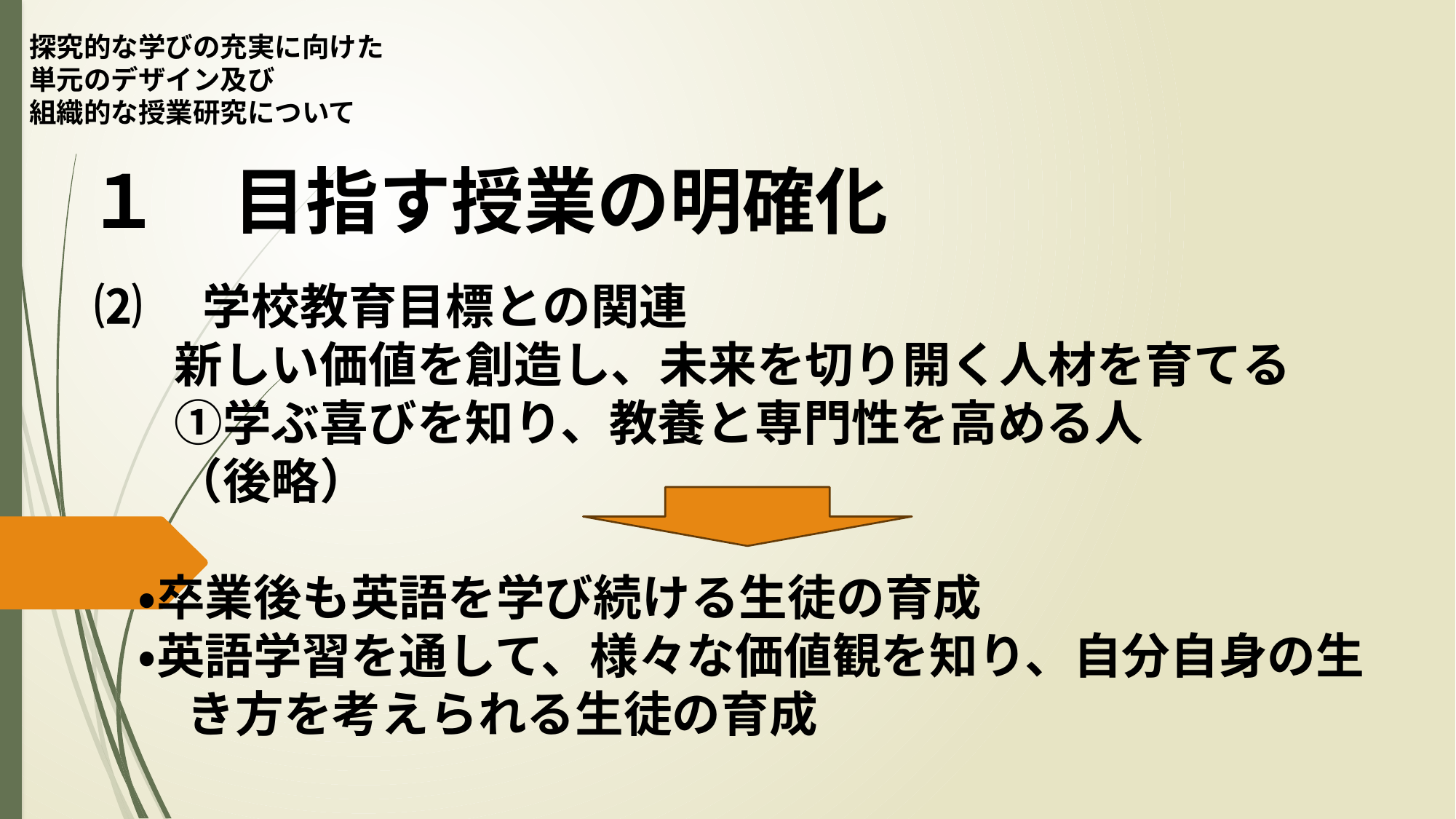

探究的な学びの充実に向けた
単元のデザイン及び
組織的な授業研究について
１　目指す授業の明確化
⑵　学校教育目標との関連
　新しい価値を創造し、未来を切り開く人材を育てる
　①学ぶ喜びを知り、教養と専門性を高める人
　（後略）

・卒業後も英語を学び続ける生徒の育成
・英語学習を通して、様々な価値観を知り、自分自身の生
　き方を考えられる生徒の育成